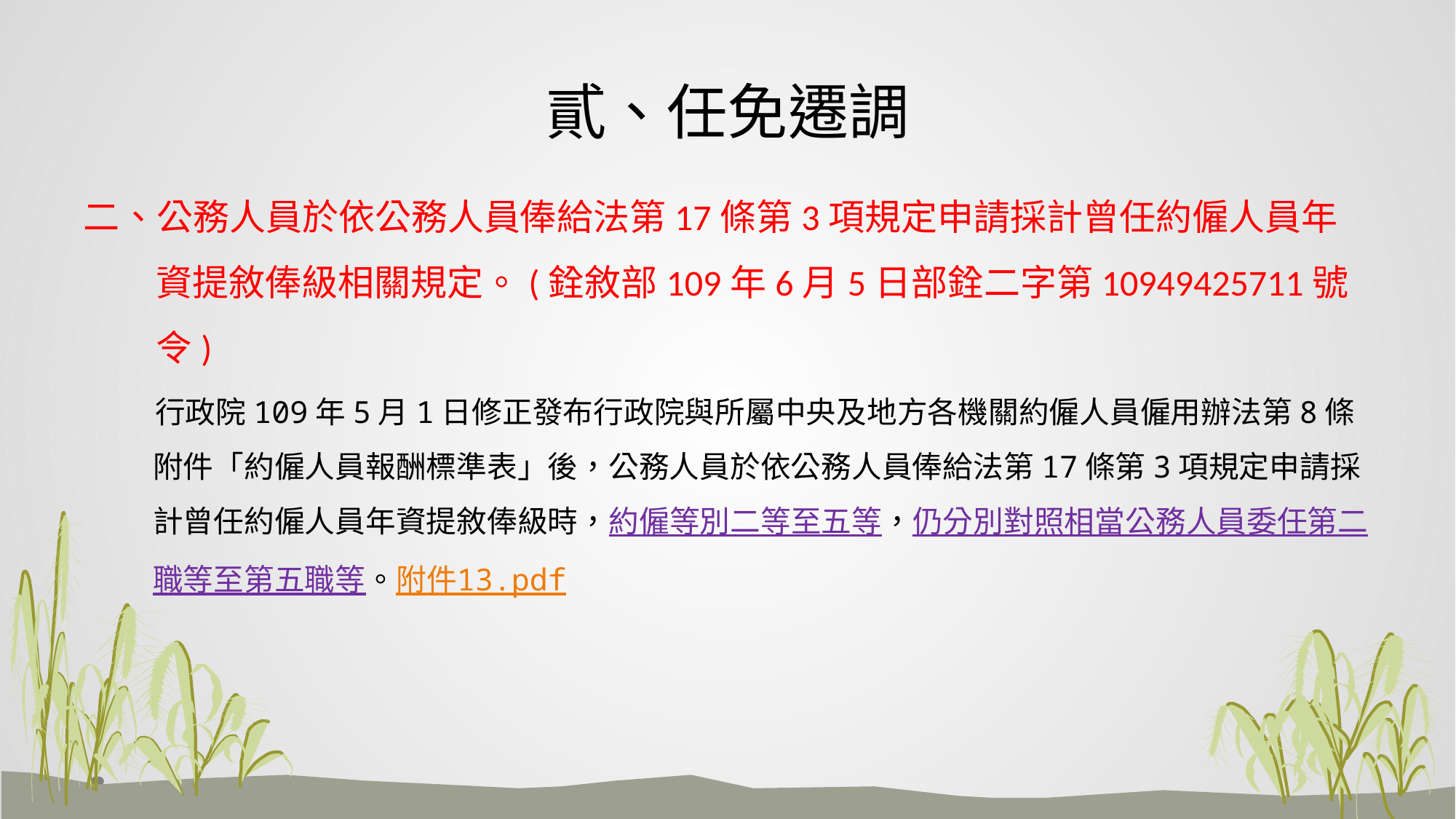

# 貳、任免遷調
二、公務人員於依公務人員俸給法第17條第3項規定申請採計曾任約僱人員年資提敘俸級相關規定。(銓敘部109年6月5日部銓二字第10949425711號令)
行政院109年5月1日修正發布行政院與所屬中央及地方各機關約僱人員僱用辦法第8條附件「約僱人員報酬標準表」後，公務人員於依公務人員俸給法第17條第3項規定申請採計曾任約僱人員年資提敘俸級時，約僱等別二等至五等，仍分別對照相當公務人員委任第二職等至第五職等。附件13.pdf